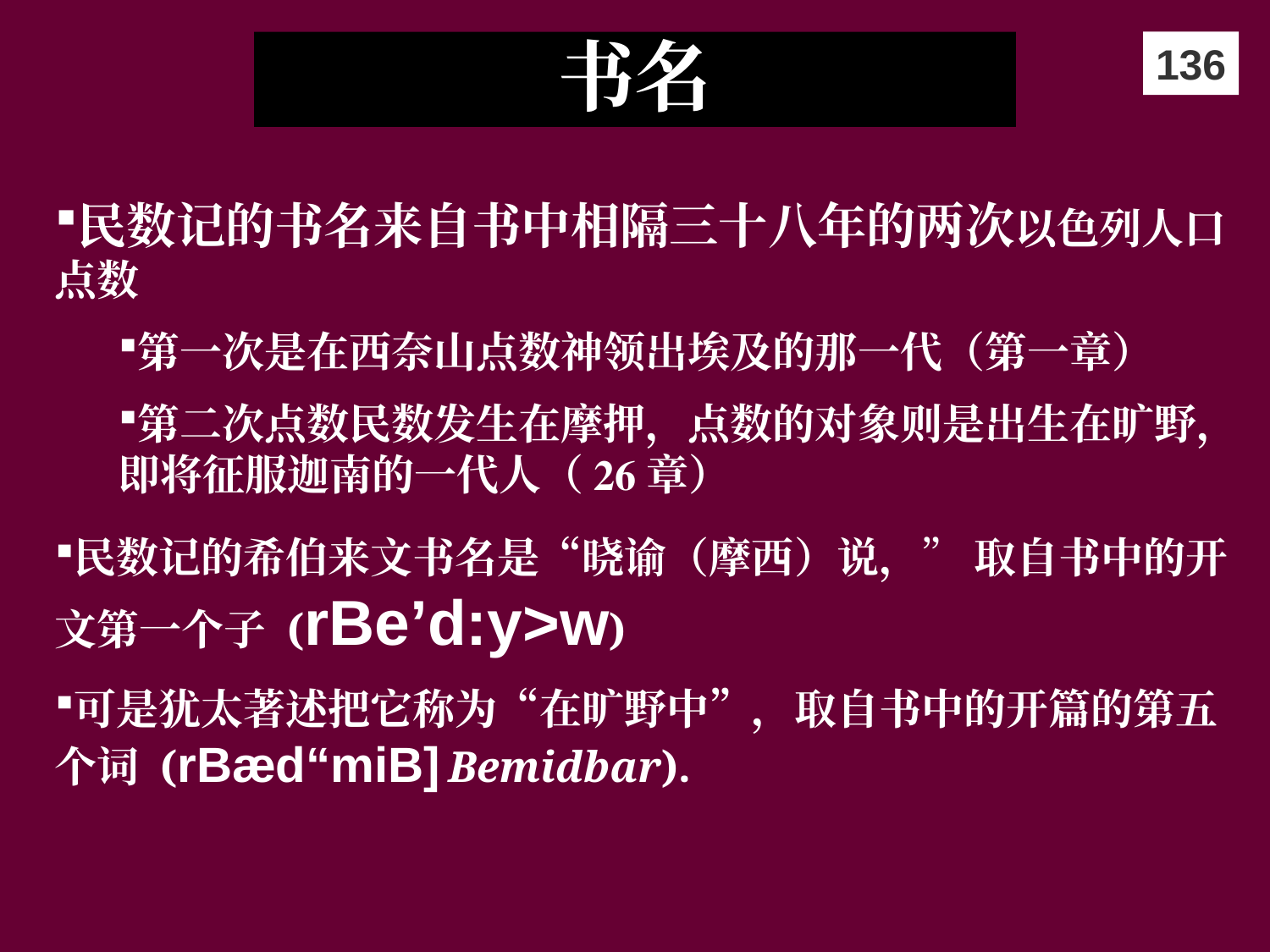

书名
136
民数记的书名来自书中相隔三十八年的两次以色列人口点数
第一次是在西奈山点数神领出埃及的那一代（第一章）
第二次点数民数发生在摩押，点数的对象则是出生在旷野，即将征服迦南的一代人（26章）
民数记的希伯来文书名是“晓谕（摩西）说，” 取自书中的开文第一个子 (rBe’d:y>w)
可是犹太著述把它称为“在旷野中”，取自书中的开篇的第五个词 (rBæd“miB] Bemidbar).